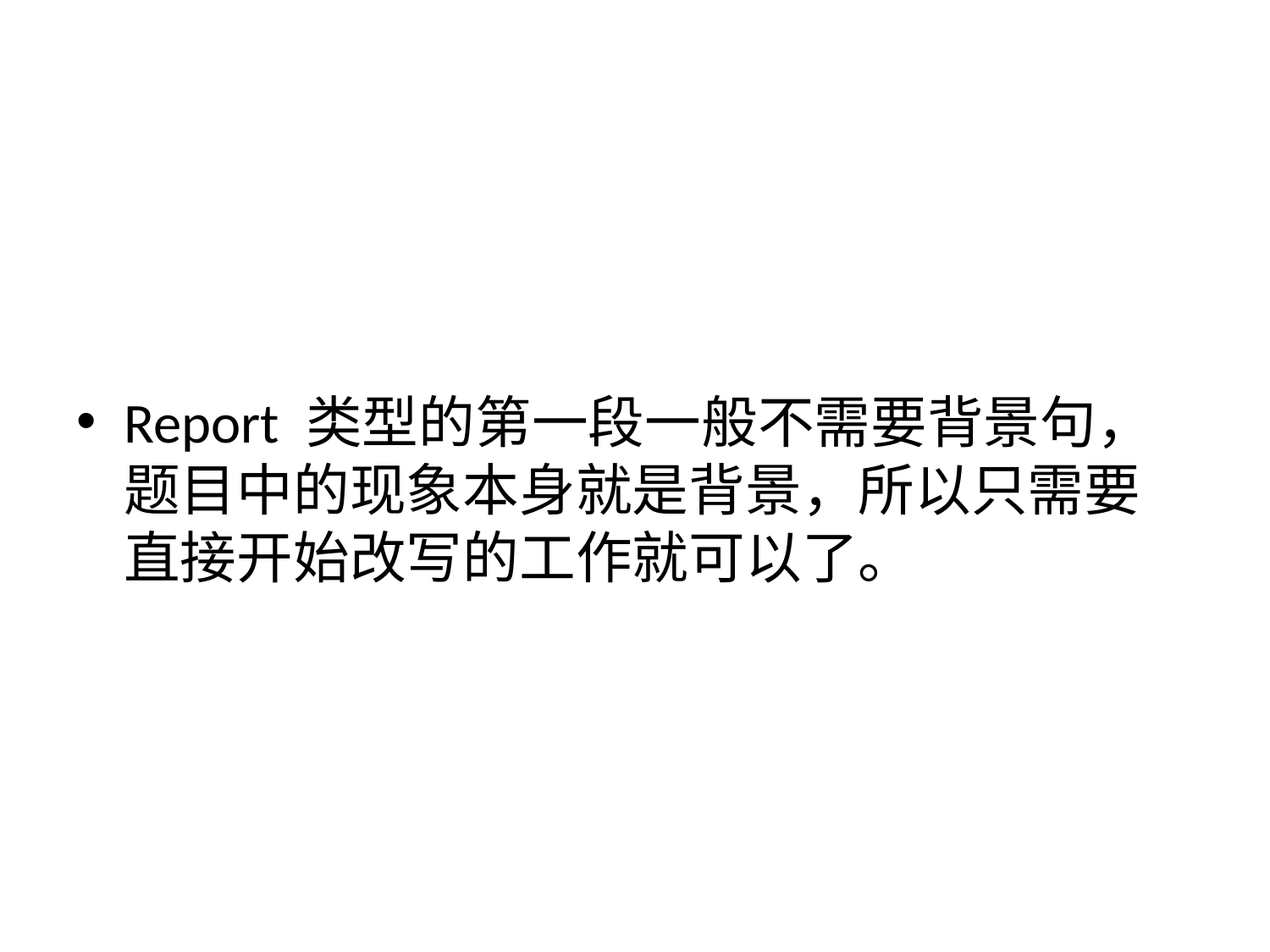

#

Report 类型的第一段一般不需要背景句，题目中的现象本身就是背景，所以只需要直接开始改写的工作就可以了。